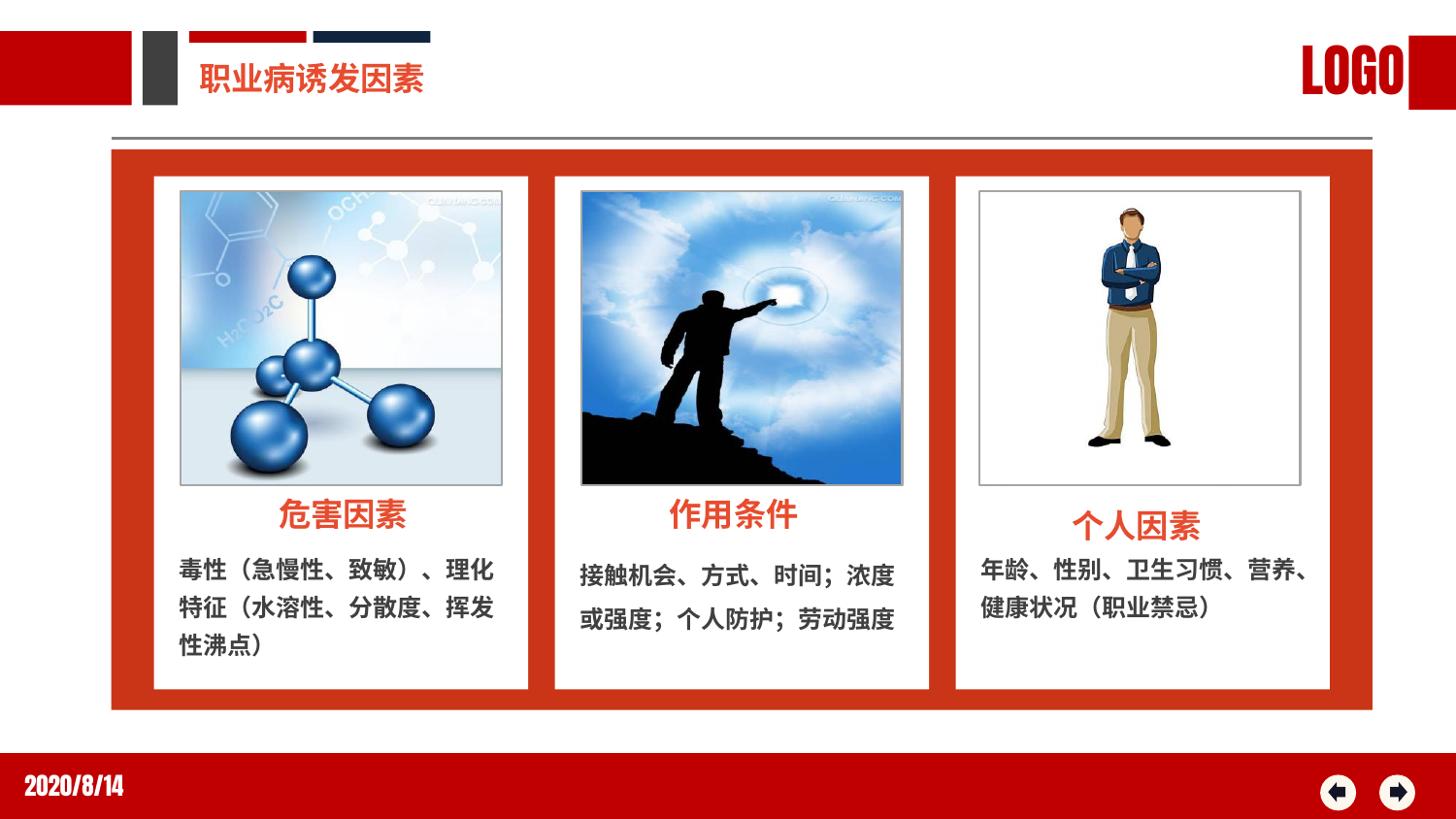

职业病诱发因素

作用条件
危害因素
个人因素
毒性（急慢性、致敏）、理化特征（水溶性、分散度、挥发性沸点）
接触机会、方式、时间；浓度或强度；个人防护；劳动强度
年龄、性别、卫生习惯、营养、健康状况（职业禁忌）
2020/8/14